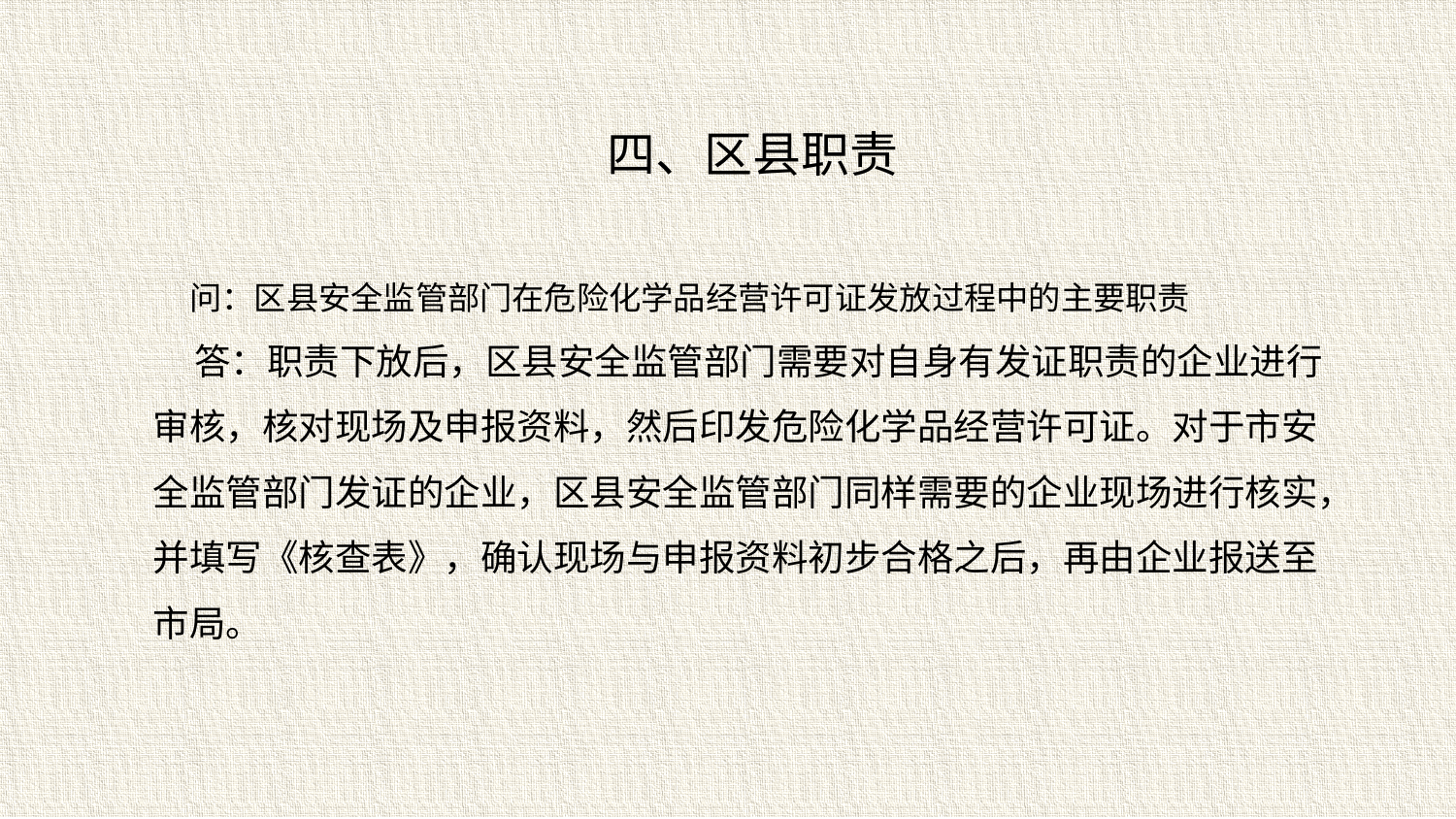

四、区县职责
    问：区县安全监管部门在危险化学品经营许可证发放过程中的主要职责
    答：职责下放后，区县安全监管部门需要对自身有发证职责的企业进行审核，核对现场及申报资料，然后印发危险化学品经营许可证。对于市安全监管部门发证的企业，区县安全监管部门同样需要的企业现场进行核实，并填写《核查表》，确认现场与申报资料初步合格之后，再由企业报送至市局。